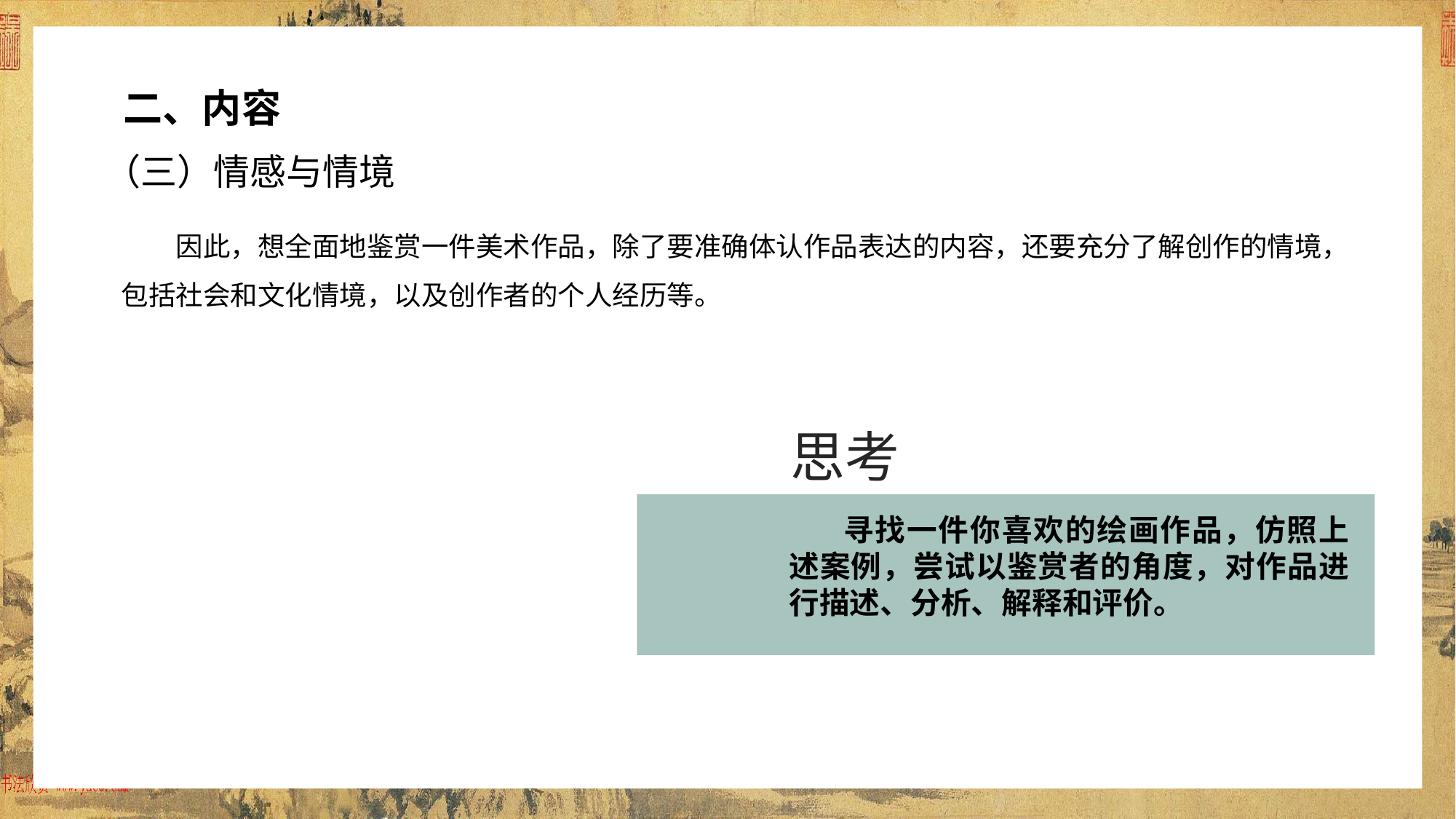

文艺复兴的主要成就
文艺复兴的主要成就，一方面体现在对自然美的欣赏，另一方面体现在对人物面貌、性格、
思想、情感等全方位的细致刻画。艺术家通过对透视法、人体解剖学、明暗画法等的运用，表现
真实的自然景象和生动的人类情感。
二、内容
（三）情感与情境
因此，想全面地鉴赏一件美术作品，除了要准确体认作品表达的内容，还要充分了解创作的情境，包括社会和文化情境，以及创作者的个人经历等。
思考
寻找一件你喜欢的绘画作品，仿照上述案例，尝试以鉴赏者的角度，对作品进行描述、分析、解释和评价。